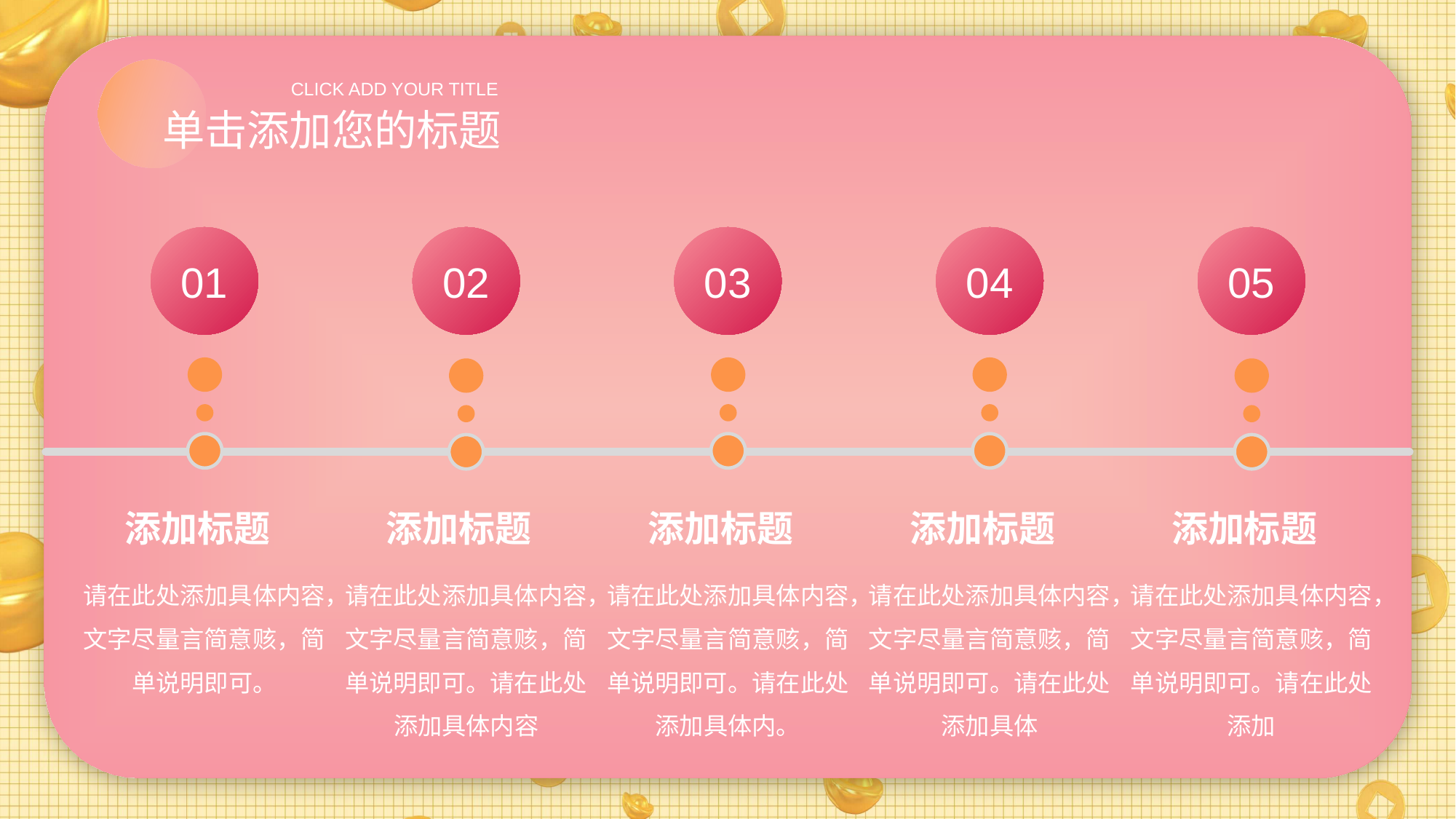

01

02

03

04

05

添加标题
添加标题
添加标题
添加标题
添加标题
请在此处添加具体内容，文字尽量言简意赅，简单说明即可。
请在此处添加具体内容，文字尽量言简意赅，简单说明即可。请在此处添加具体内容
请在此处添加具体内容，文字尽量言简意赅，简单说明即可。请在此处添加具体内。
请在此处添加具体内容，文字尽量言简意赅，简单说明即可。请在此处添加具体
请在此处添加具体内容，文字尽量言简意赅，简单说明即可。请在此处添加